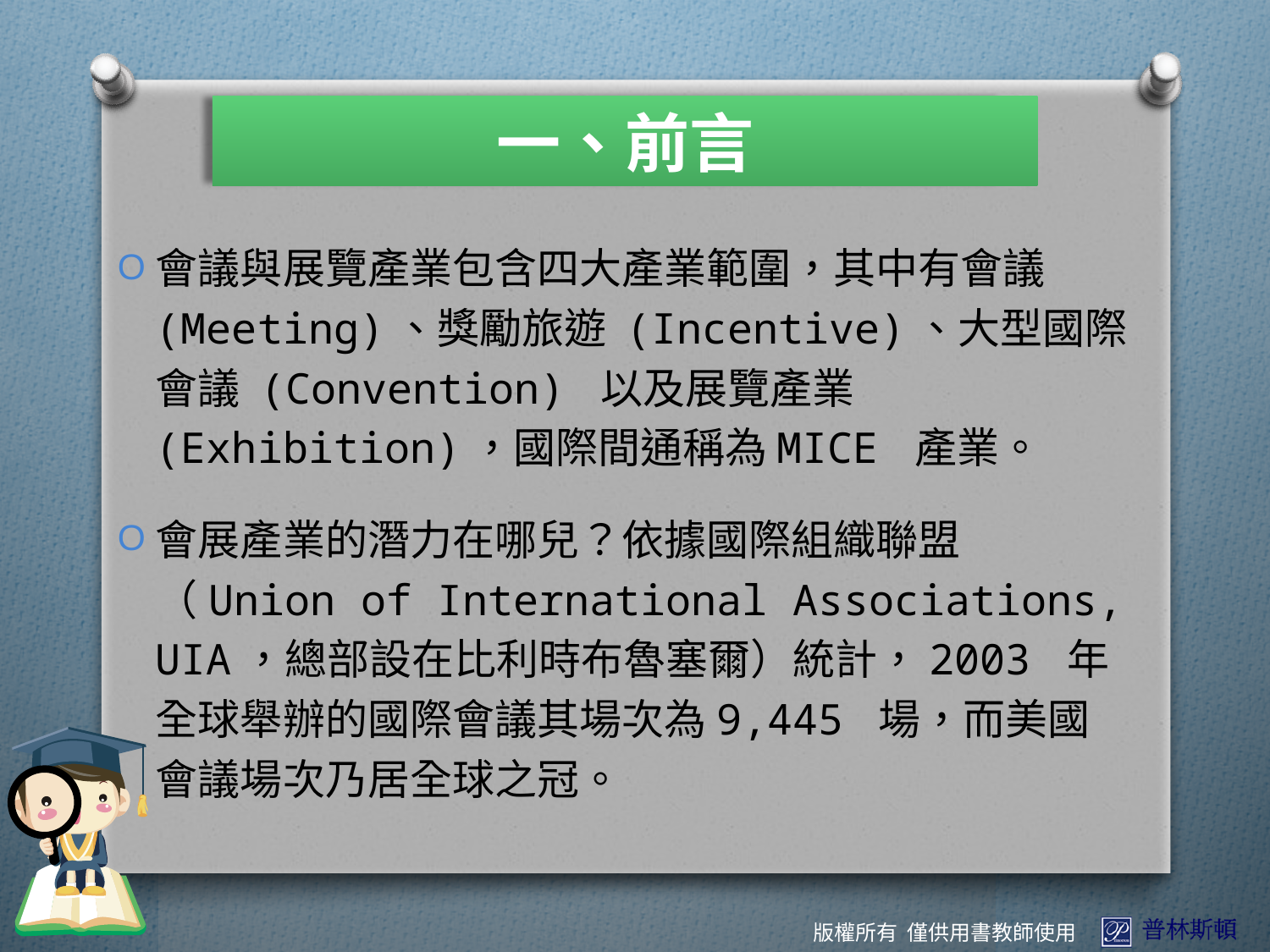

# 一、前言
會議與展覽產業包含四大產業範圍，其中有會議 (Meeting)、獎勵旅遊 (Incentive)、大型國際會議 (Convention) 以及展覽產業 (Exhibition)，國際間通稱為MICE 產業。
會展產業的潛力在哪兒？依據國際組織聯盟（Union of International Associations, UIA，總部設在比利時布魯塞爾）統計，2003 年全球舉辦的國際會議其場次為9,445 場，而美國會議場次乃居全球之冠。